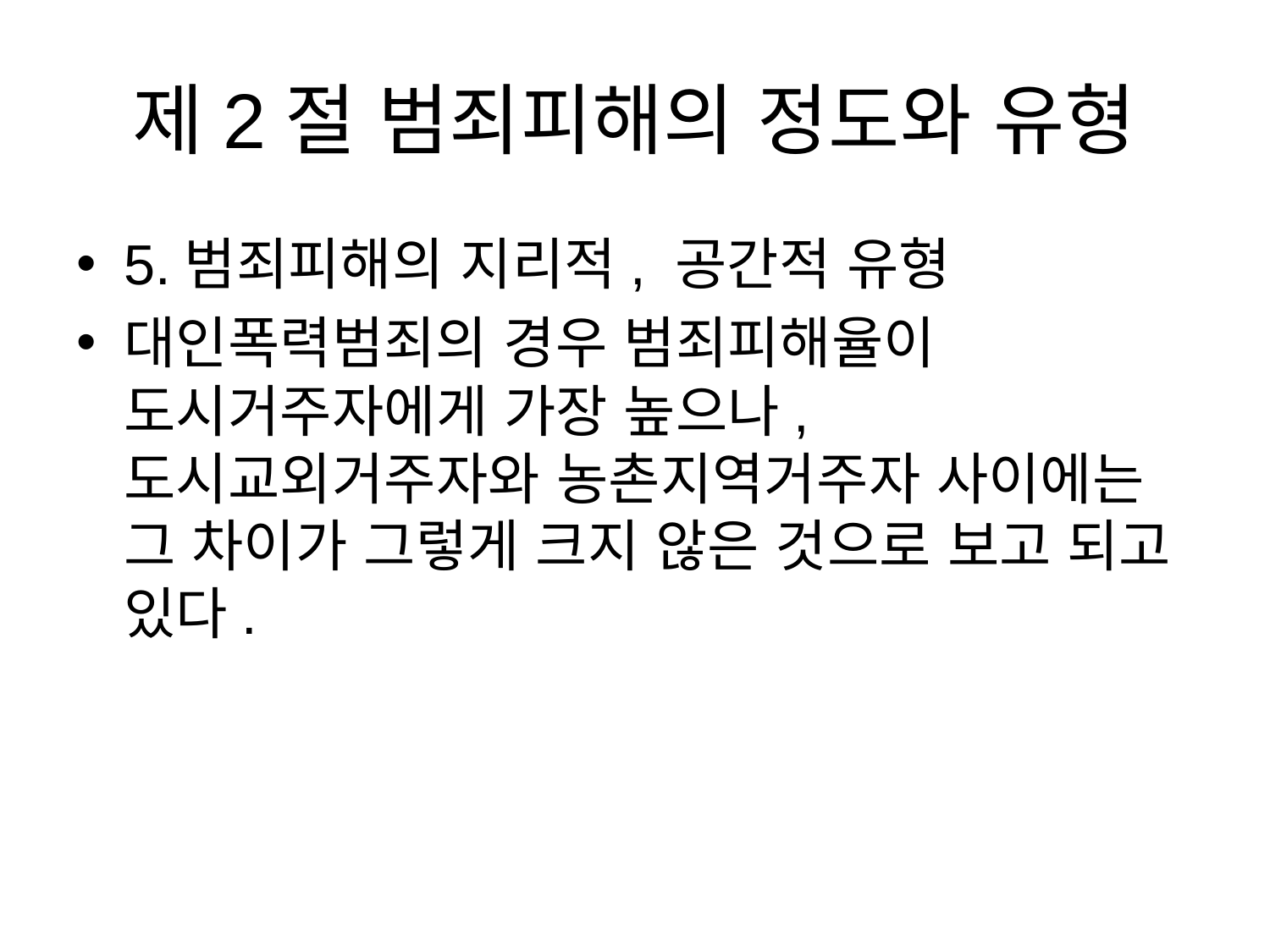

# 제2절 범죄피해의 정도와 유형
5.범죄피해의 지리적, 공간적 유형
대인폭력범죄의 경우 범죄피해율이 도시거주자에게 가장 높으나, 도시교외거주자와 농촌지역거주자 사이에는 그 차이가 그렇게 크지 않은 것으로 보고 되고 있다.